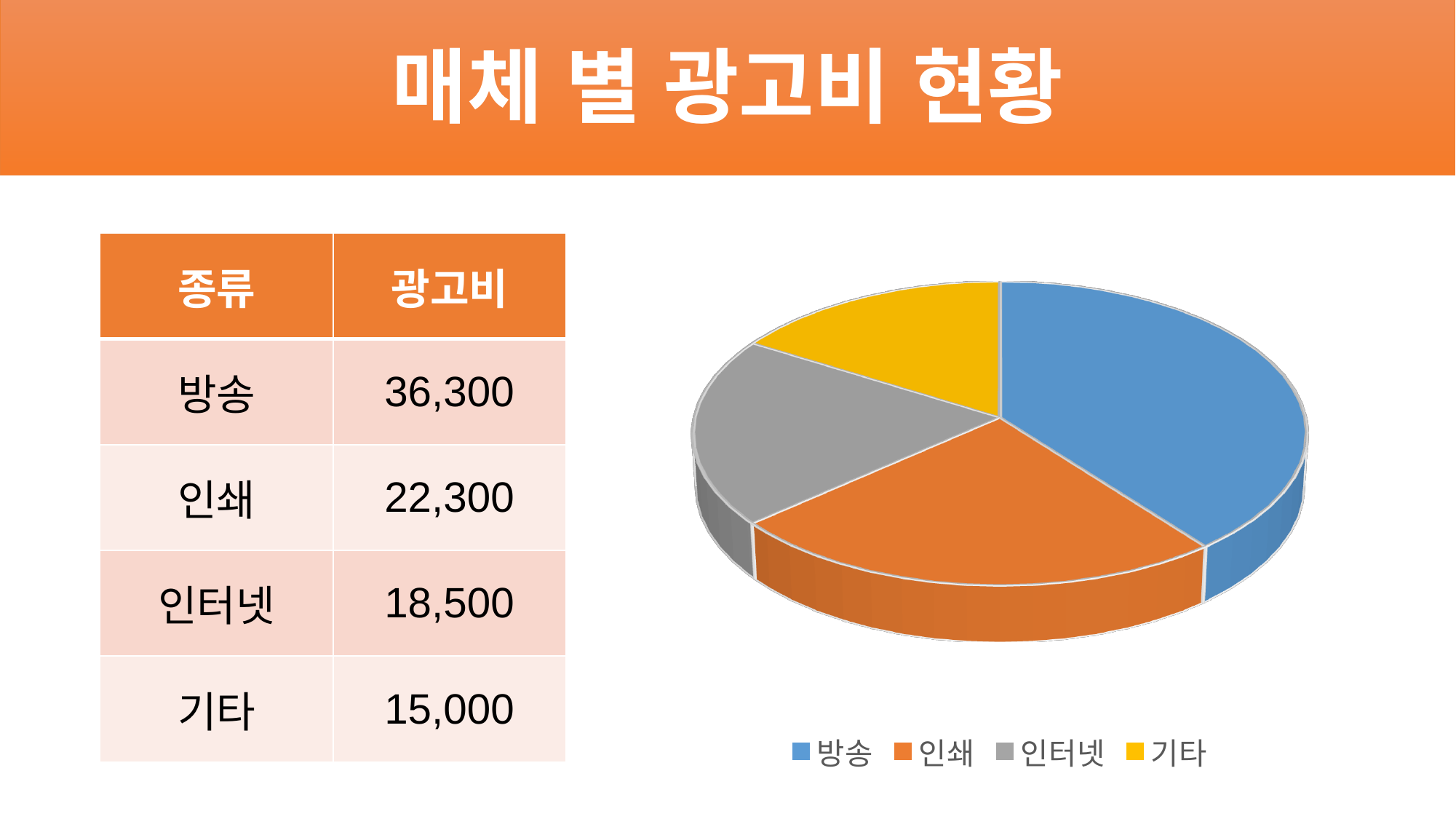

# 매체 별 광고비 현황

[unsupported chart]

| 종류 | 광고비 |
| --- | --- |
| 방송 | 36,300 |
| 인쇄 | 22,300 |
| 인터넷 | 18,500 |
| 기타 | 15,000 |